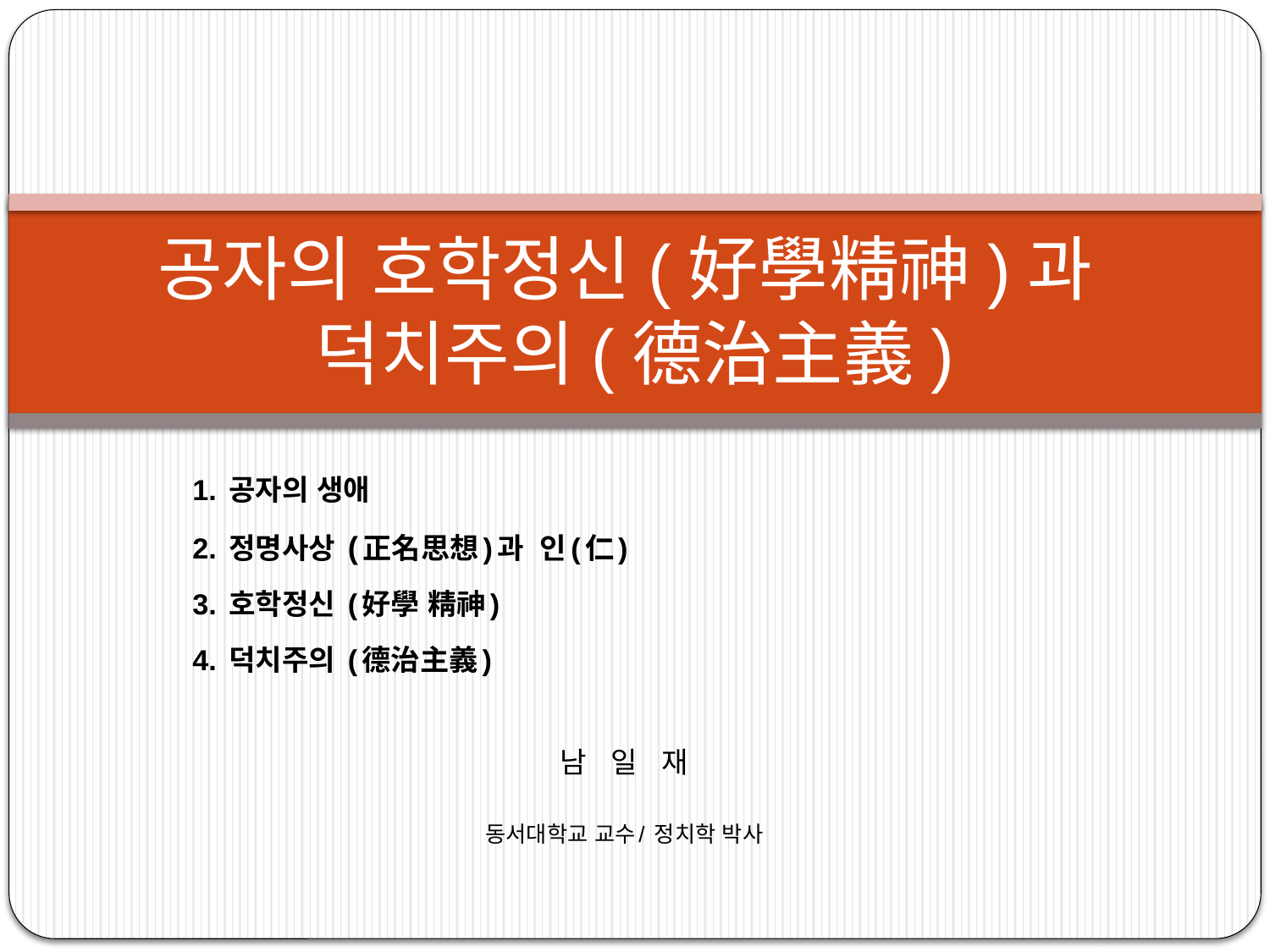

# 공자의 호학정신(好學精神)과 덕치주의(德治主義)
1. 공자의 생애
2. 정명사상 (正名思想)과  인(仁)
3. 호학정신 (好學 精神)
4. 덕치주의 (德治主義)

남   일   재
동서대학교 교수/ 정치학 박사